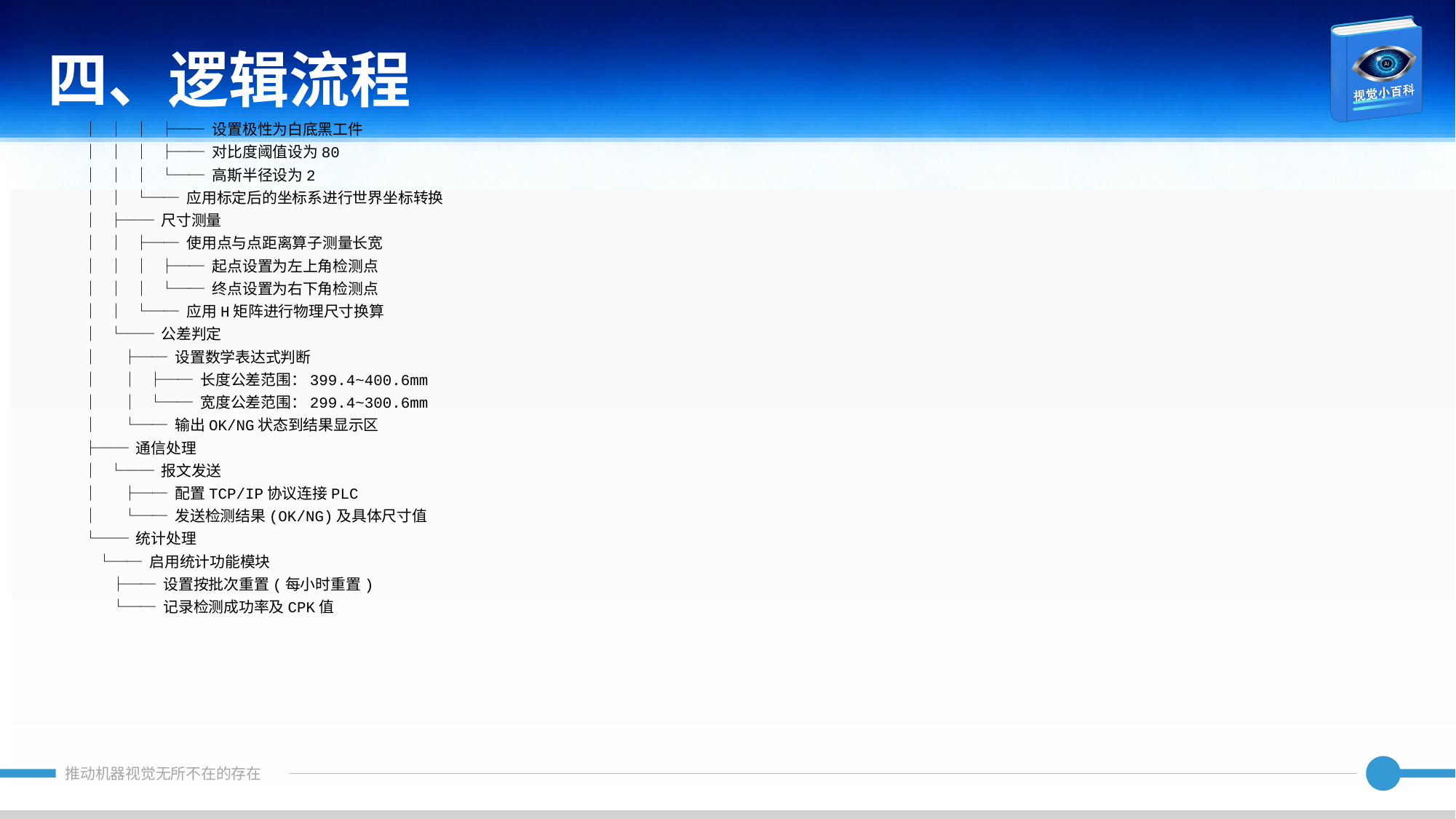

四、逻辑流程

│   │   │   ├── 设置极性为白底黑工件
│   │   │   ├── 对比度阈值设为80
│   │   │   └── 高斯半径设为2
│   │   └── 应用标定后的坐标系进行世界坐标转换
│   ├── 尺寸测量
│   │   ├── 使用点与点距离算子测量长宽
│   │   │   ├── 起点设置为左上角检测点
│   │   │   └── 终点设置为右下角检测点
│   │   └── 应用H矩阵进行物理尺寸换算
│   └── 公差判定
│       ├── 设置数学表达式判断
│       │   ├── 长度公差范围：399.4~400.6mm
│       │   └── 宽度公差范围：299.4~300.6mm
│       └── 输出OK/NG状态到结果显示区
├── 通信处理
│   └── 报文发送
│       ├── 配置TCP/IP协议连接PLC
│       └── 发送检测结果(OK/NG)及具体尺寸值
└── 统计处理
    └── 启用统计功能模块
        ├── 设置按批次重置(每小时重置)
        └── 记录检测成功率及CPK值
9